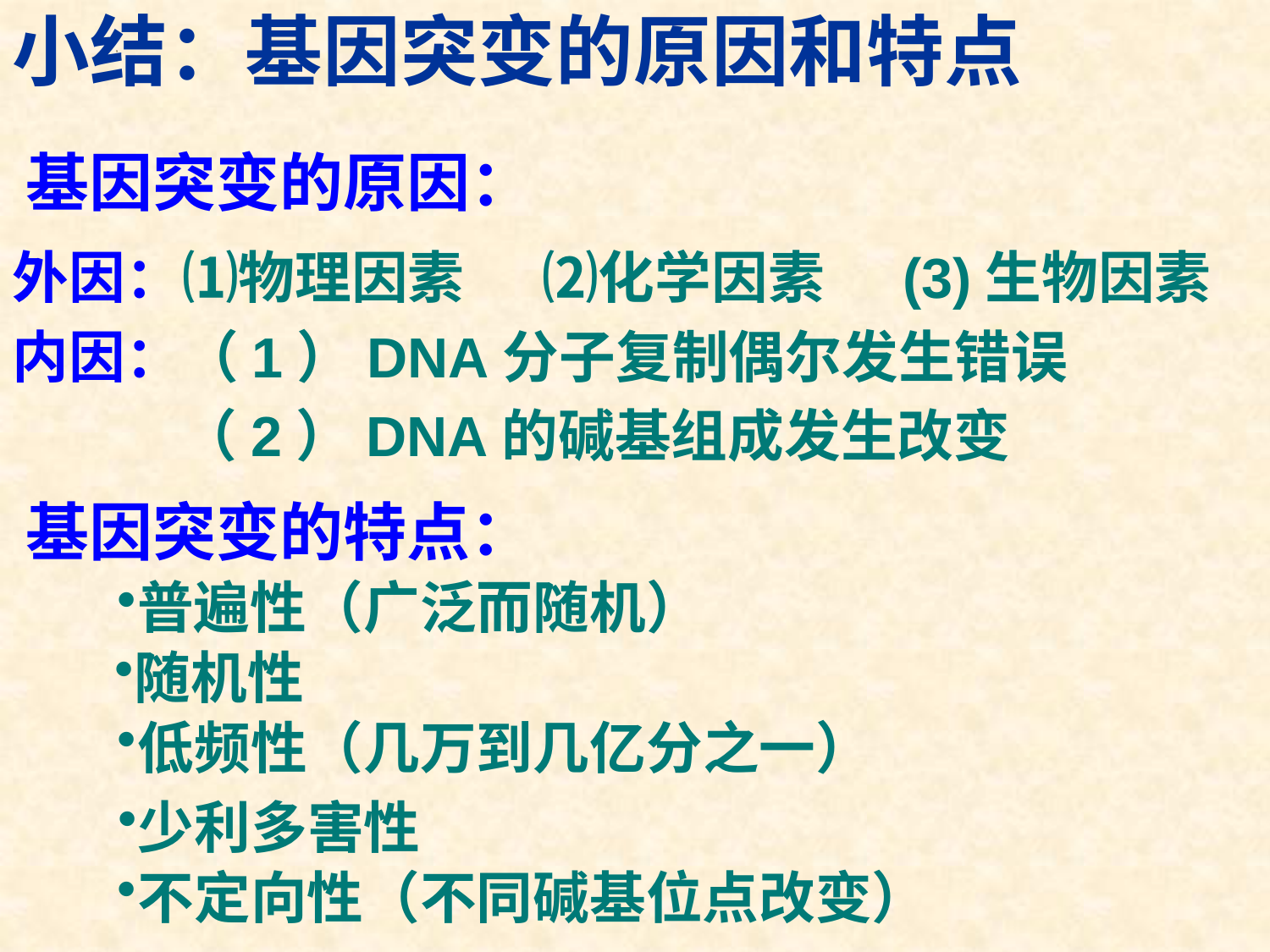

小结：基因突变的原因和特点
基因突变的原因：
外因：⑴物理因素      ⑵化学因素     (3)生物因素
内因：（1）DNA分子复制偶尔发生错误
            （2）DNA的碱基组成发生改变
基因突变的特点：
普遍性（广泛而随机）
随机性
低频性（几万到几亿分之一）
少利多害性
不定向性（不同碱基位点改变）